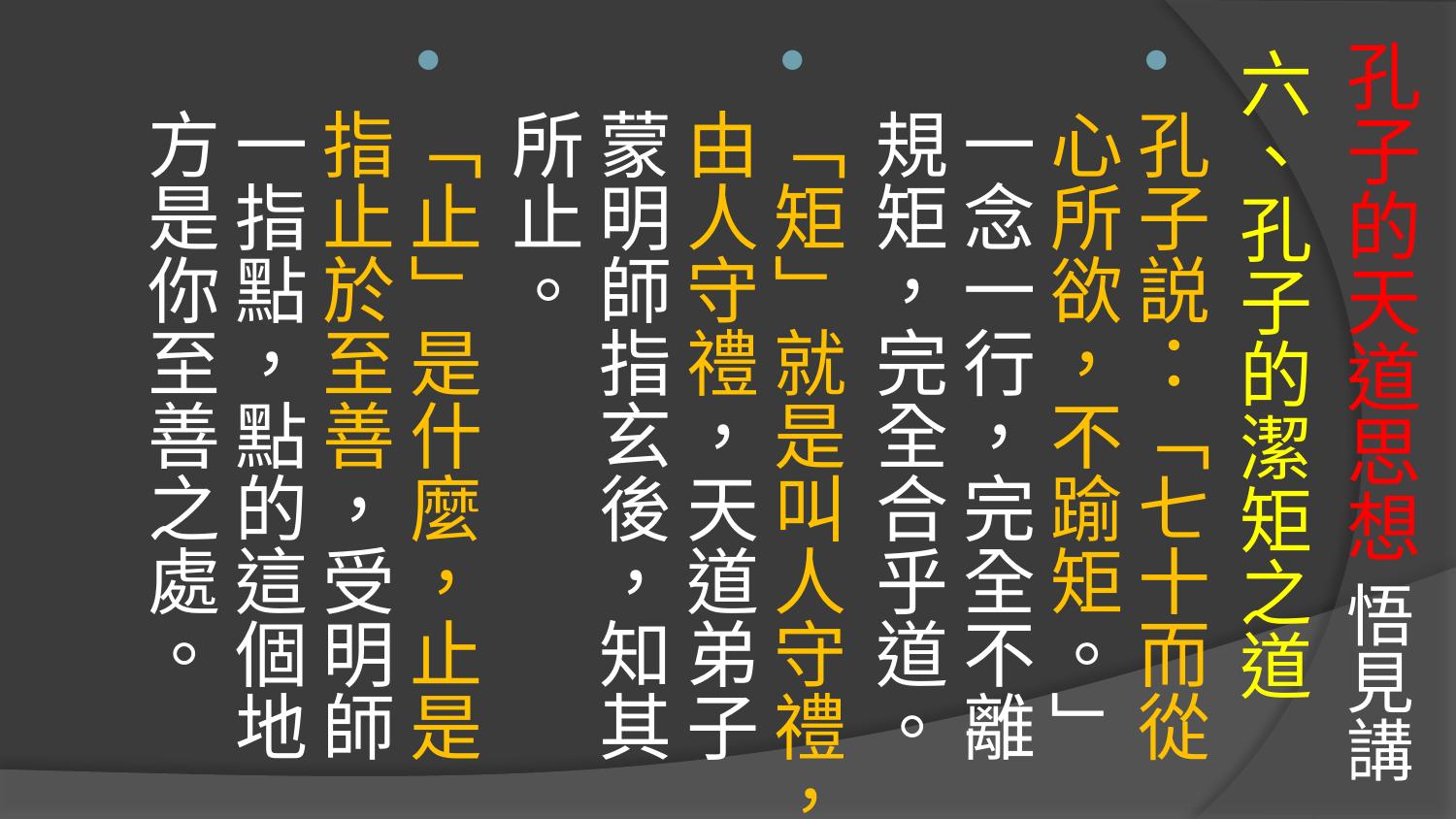

六、孔子的潔矩之道
孔子説：「七十而從心所欲，不踰矩。」一念一行，完全不離規矩，完全合乎道。
「矩」就是叫人守禮，由人守禮，天道弟子蒙明師指玄後，知其所止。
「止」是什麼，止是指止於至善，受明師一指點，點的這個地方是你至善之處。

# 孔子的天道思想 悟見講